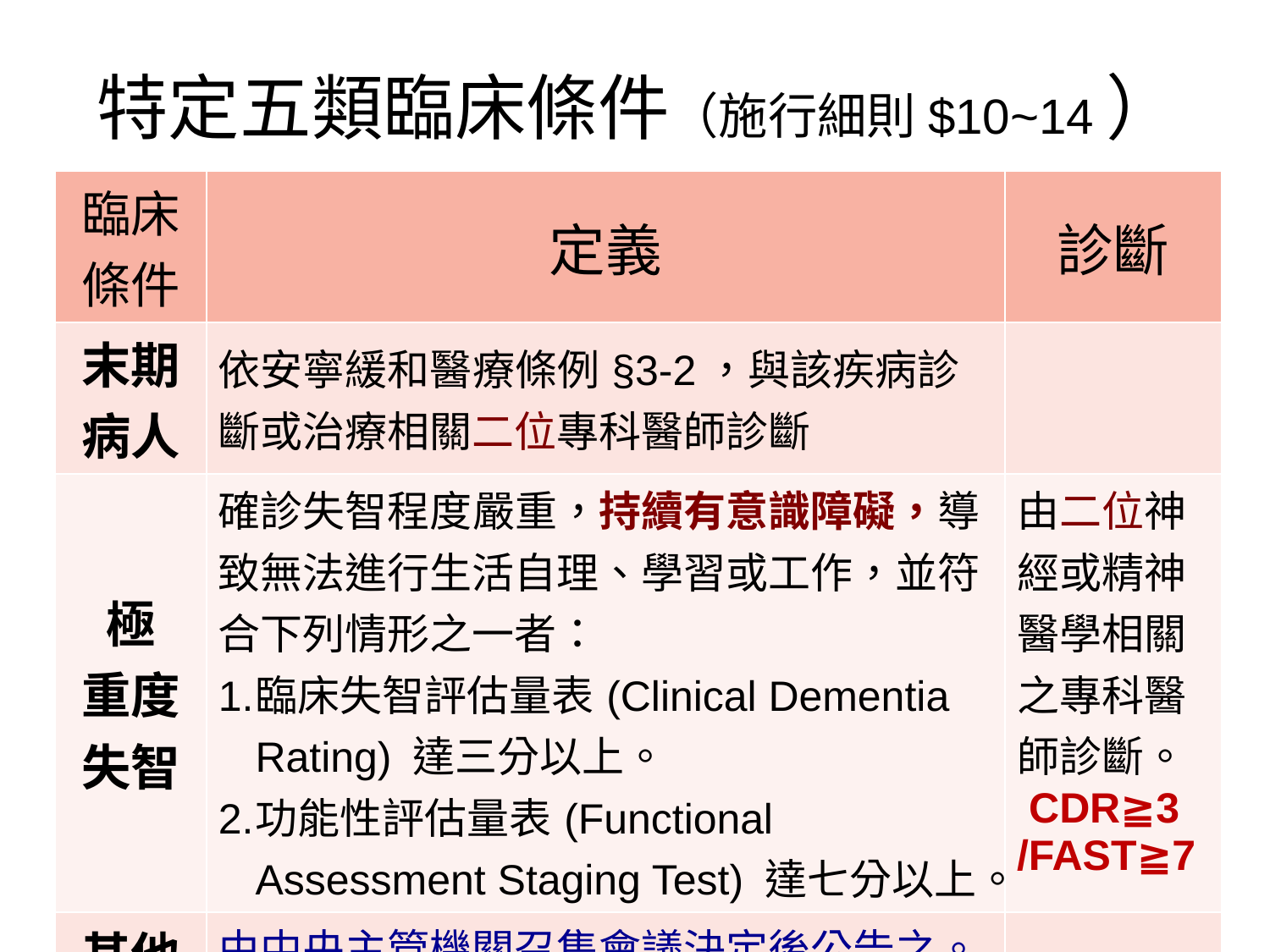

特定五類臨床條件（施行細則$10~14）
| 臨床條件 | 定義 | 診斷 |
| --- | --- | --- |
| 末期病人 | 依安寧緩和醫療條例§3-2，與該疾病診斷或治療相關二位專科醫師診斷 |  |
| 極 重度失智 | 確診失智程度嚴重，持續有意識障礙，導致無法進行生活自理、學習或工作，並符合下列情形之一者： 臨床失智評估量表(Clinical Dementia Rating) 達三分以上。 功能性評估量表(Functional Assessment Staging Test) 達七分以上。 | 由二位神經或精神醫學相關之專科醫師診斷。 CDR≧3 /FAST≧7 |
| 其他 | 由中央主管機關召集會議決定後公告之。 |  |